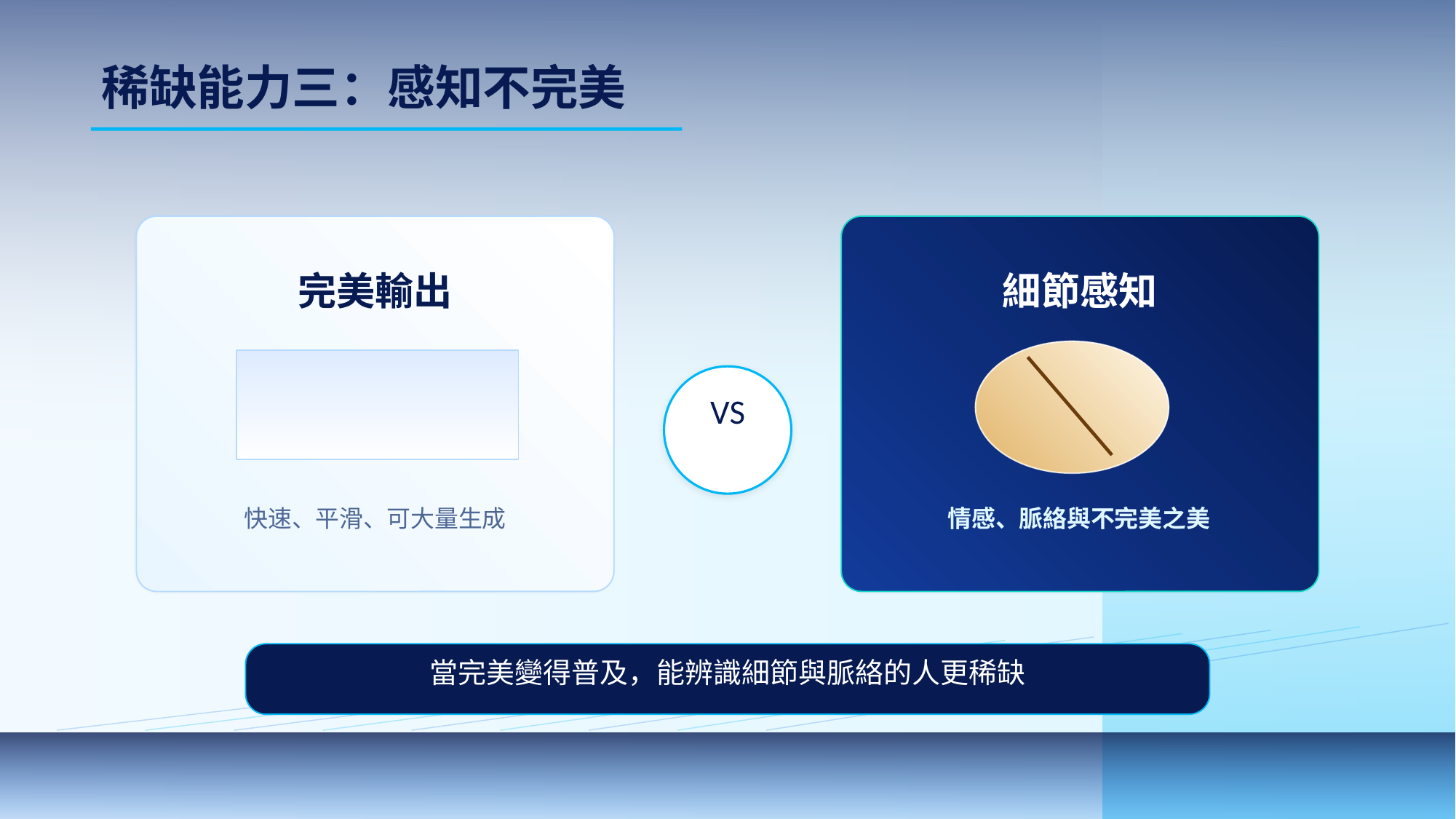

稀缺能力三：感知不完美

完美輸出
細節感知

VS
快速、平滑、可大量生成
情感、脈絡與不完美之美
當完美變得普及，能辨識細節與脈絡的人更稀缺